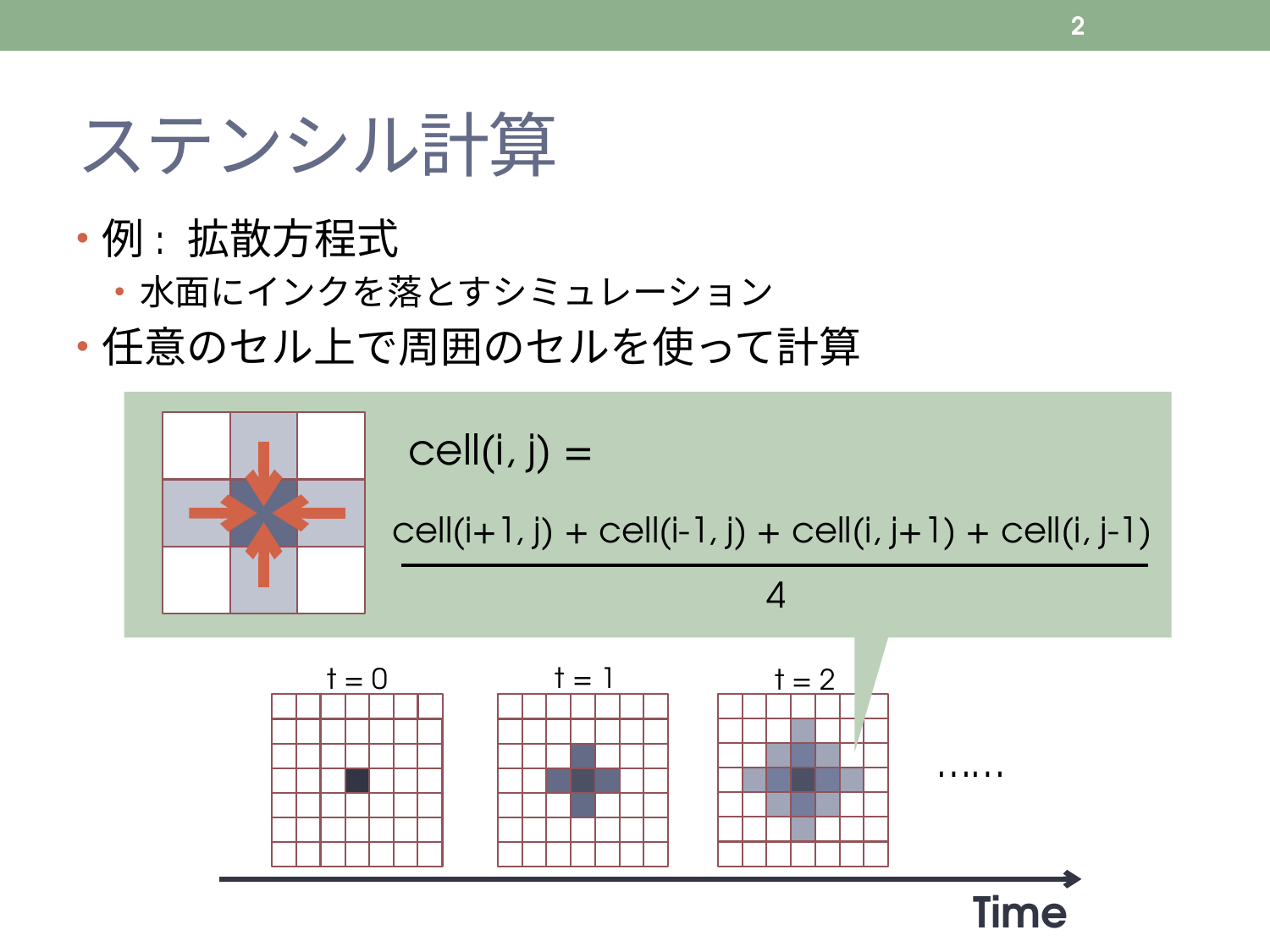

2
# ステンシル計算
例: 拡散方程式
水面にインクを落とすシミュレーション
任意のセル上で周囲のセルを使って計算

cell(i, j) =
cell(i+1, j) + cell(i-1, j) + cell(i, j+1) + cell(i, j-1)
4

t = 1
t = 0
t = 2

……
Time